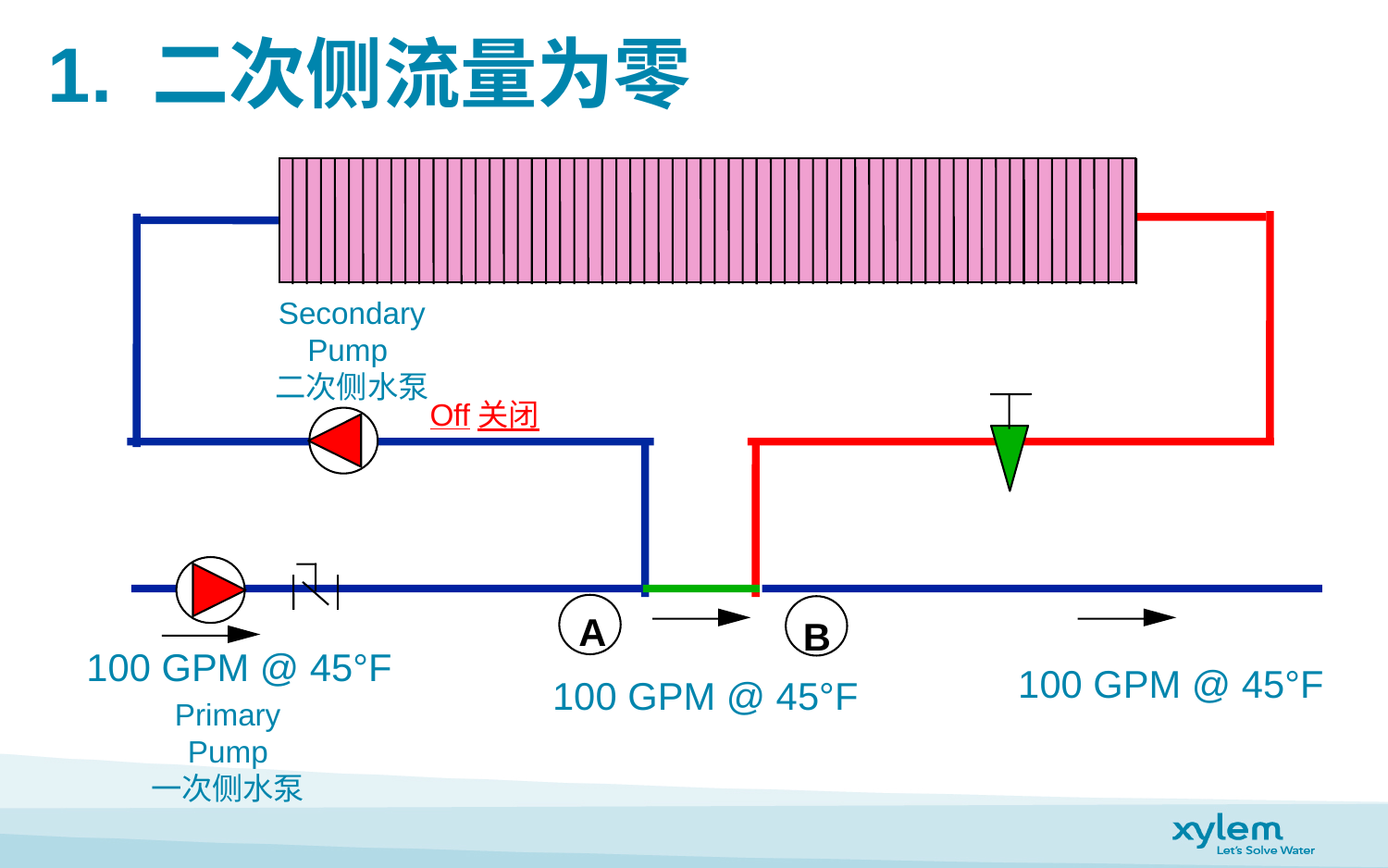

# 1. 二次侧流量为零

Secondary
Pump
二次侧水泵
Off关闭

A
B

100 GPM @ 45°F
100 GPM @ 45°F
100 GPM @ 45°F
Primary
Pump
一次侧水泵